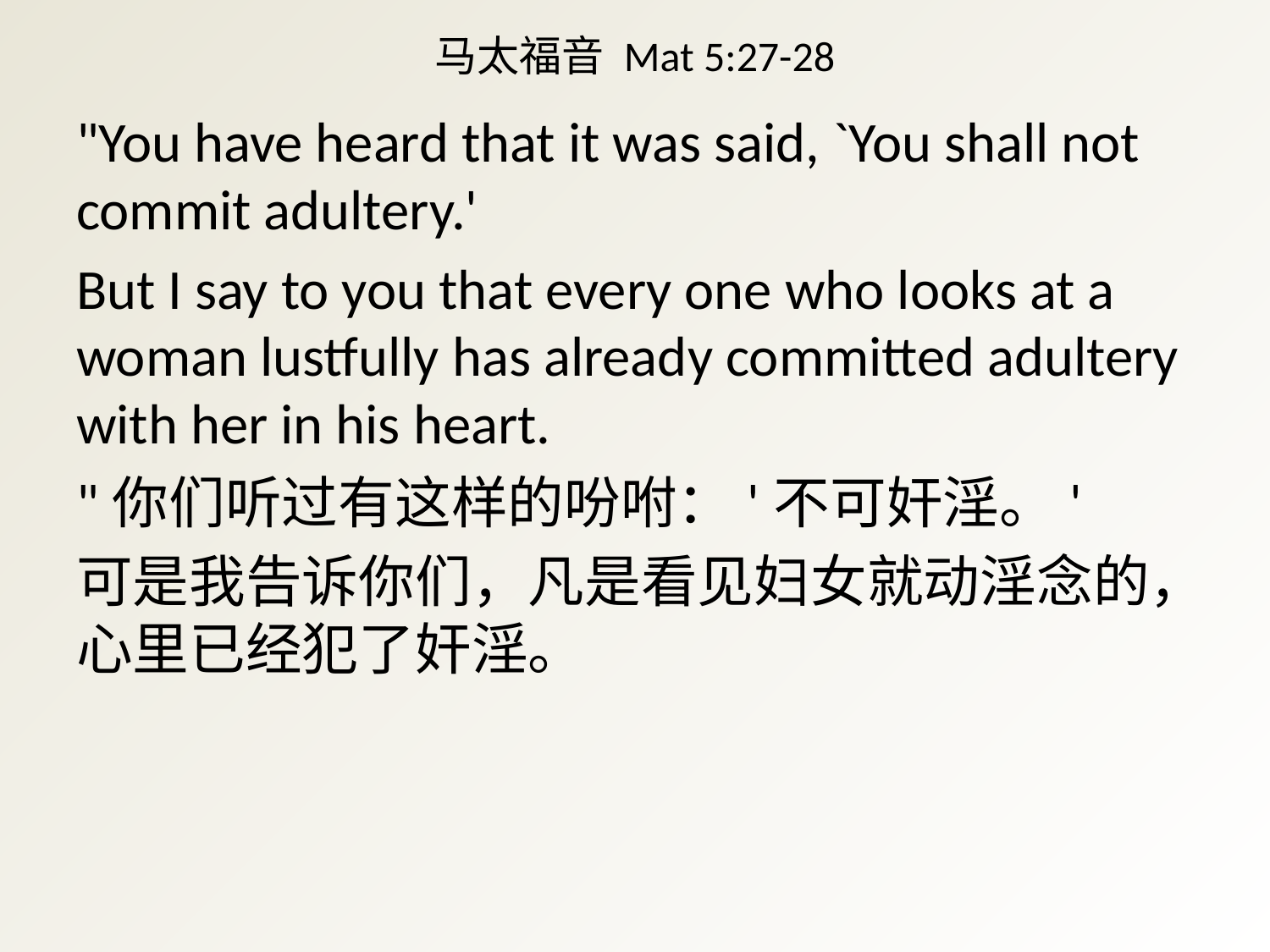

# 马太福音 Mat 5:27-28
"You have heard that it was said, `You shall not commit adultery.'
But I say to you that every one who looks at a woman lustfully has already committed adultery with her in his heart.
"你们听过有这样的吩咐：'不可奸淫。'
可是我告诉你们，凡是看见妇女就动淫念的，心里已经犯了奸淫。